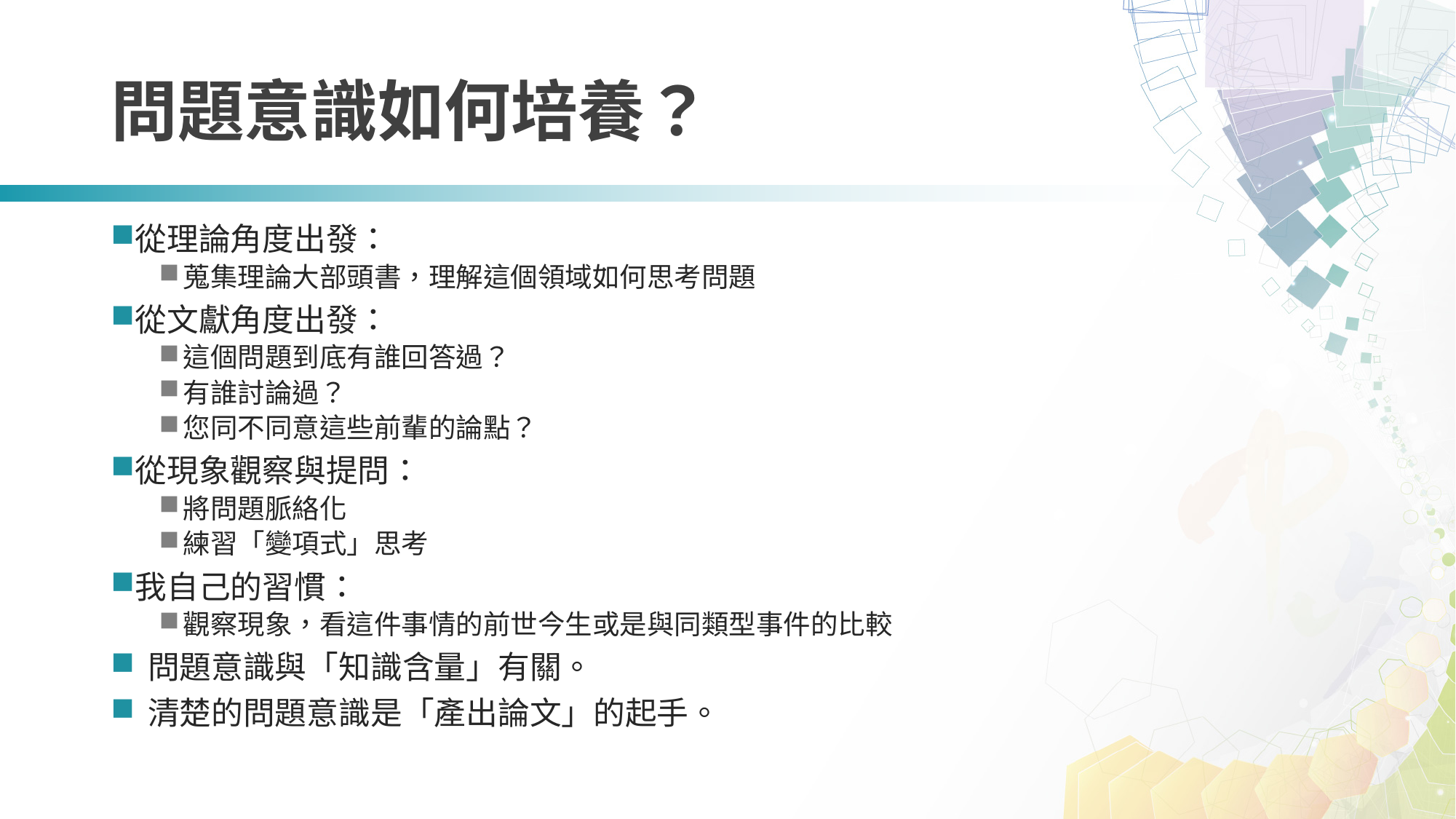

# 問題意識如何培養？
從理論角度出發：
蒐集理論大部頭書，理解這個領域如何思考問題
從文獻角度出發：
這個問題到底有誰回答過？
有誰討論過？
您同不同意這些前輩的論點？
從現象觀察與提問：
將問題脈絡化
練習「變項式」思考
我自己的習慣：
觀察現象，看這件事情的前世今生或是與同類型事件的比較
 問題意識與「知識含量」有關。
 清楚的問題意識是「產出論文」的起手。